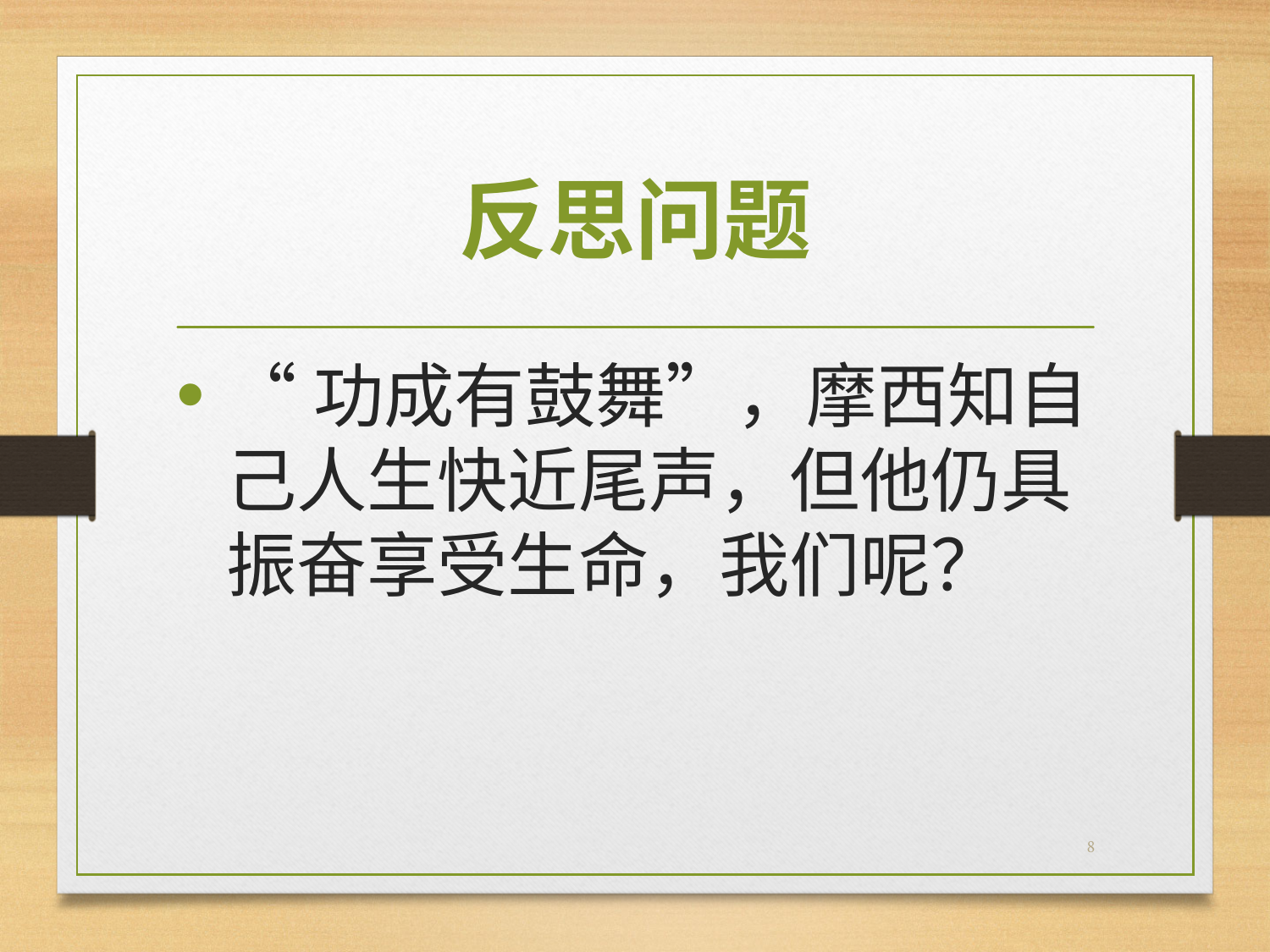

# 反思问题
“功成有鼓舞”，摩西知自己人生快近尾声，但他仍具振奋享受生命，我们呢？
8